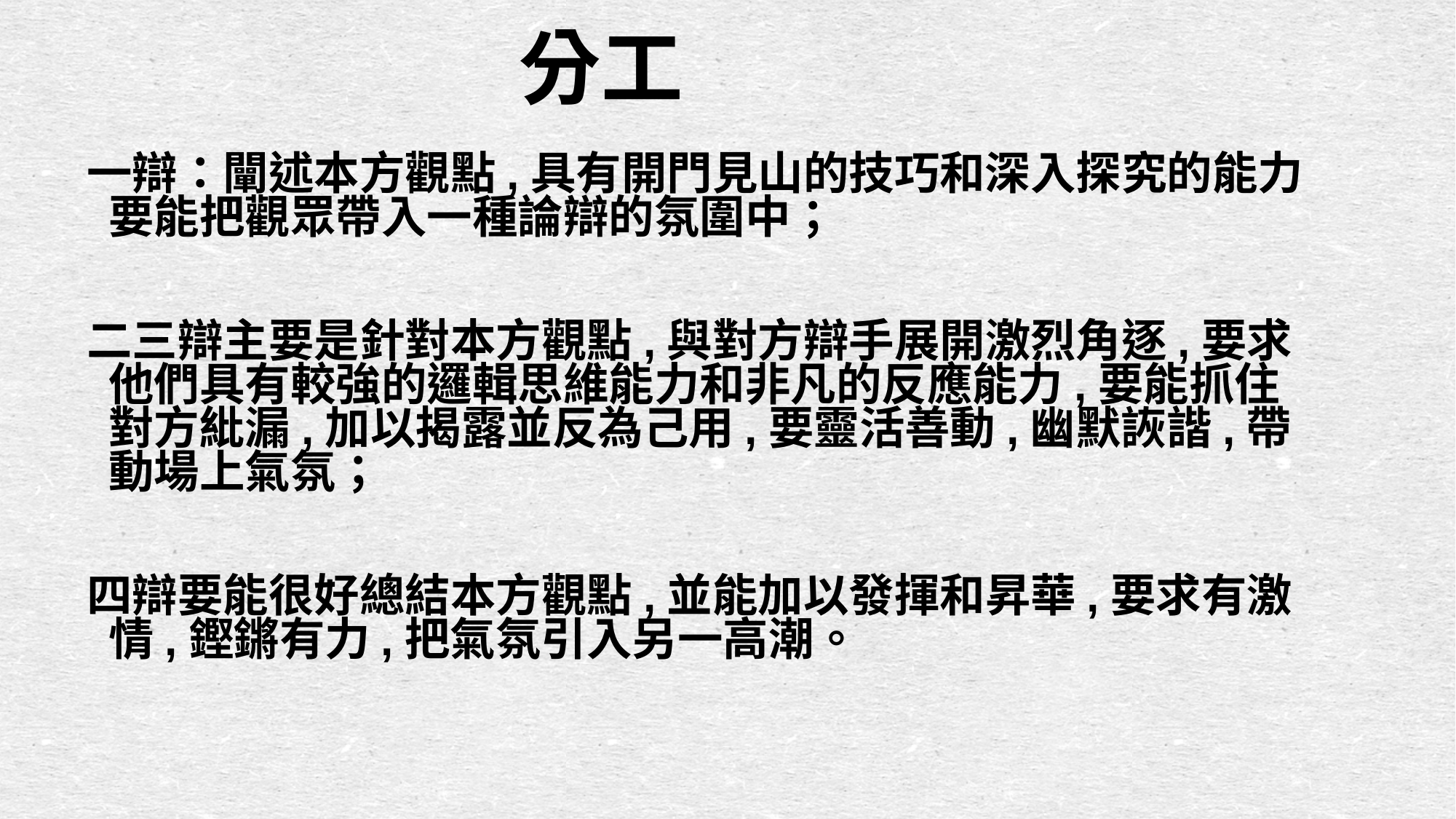

分工
一辯：闡述本方觀點,具有開門見山的技巧和深入探究的能力要能把觀眾帶入一種論辯的氛圍中；

二三辯主要是針對本方觀點,與對方辯手展開激烈角逐,要求他們具有較強的邏輯思維能力和非凡的反應能力,要能抓住對方紕漏,加以揭露並反為己用,要靈活善動,幽默詼諧,帶動場上氣氛；

四辯要能很好總結本方觀點,並能加以發揮和昇華,要求有激情,鏗鏘有力,把氣氛引入另一高潮。